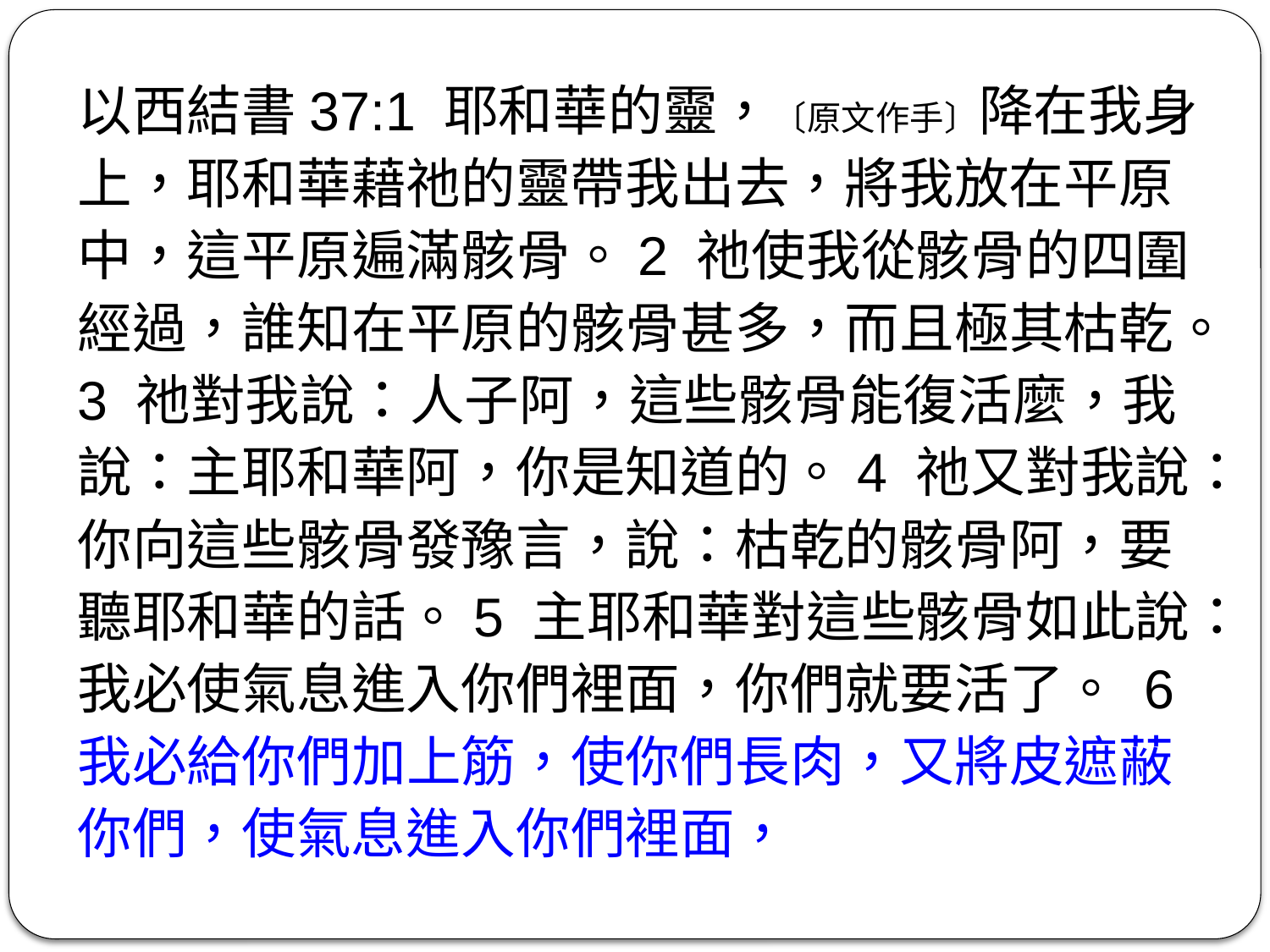

以西結書37:1 耶和華的靈，〔原文作手〕降在我身上，耶和華藉祂的靈帶我出去，將我放在平原中，這平原遍滿骸骨。2 祂使我從骸骨的四圍經過，誰知在平原的骸骨甚多，而且極其枯乾。3 祂對我說：人子阿，這些骸骨能復活麼，我說：主耶和華阿，你是知道的。4 祂又對我說：你向這些骸骨發豫言，說：枯乾的骸骨阿，要聽耶和華的話。5 主耶和華對這些骸骨如此說：我必使氣息進入你們裡面，你們就要活了。 6 我必給你們加上筋，使你們長肉，又將皮遮蔽你們，使氣息進入你們裡面，